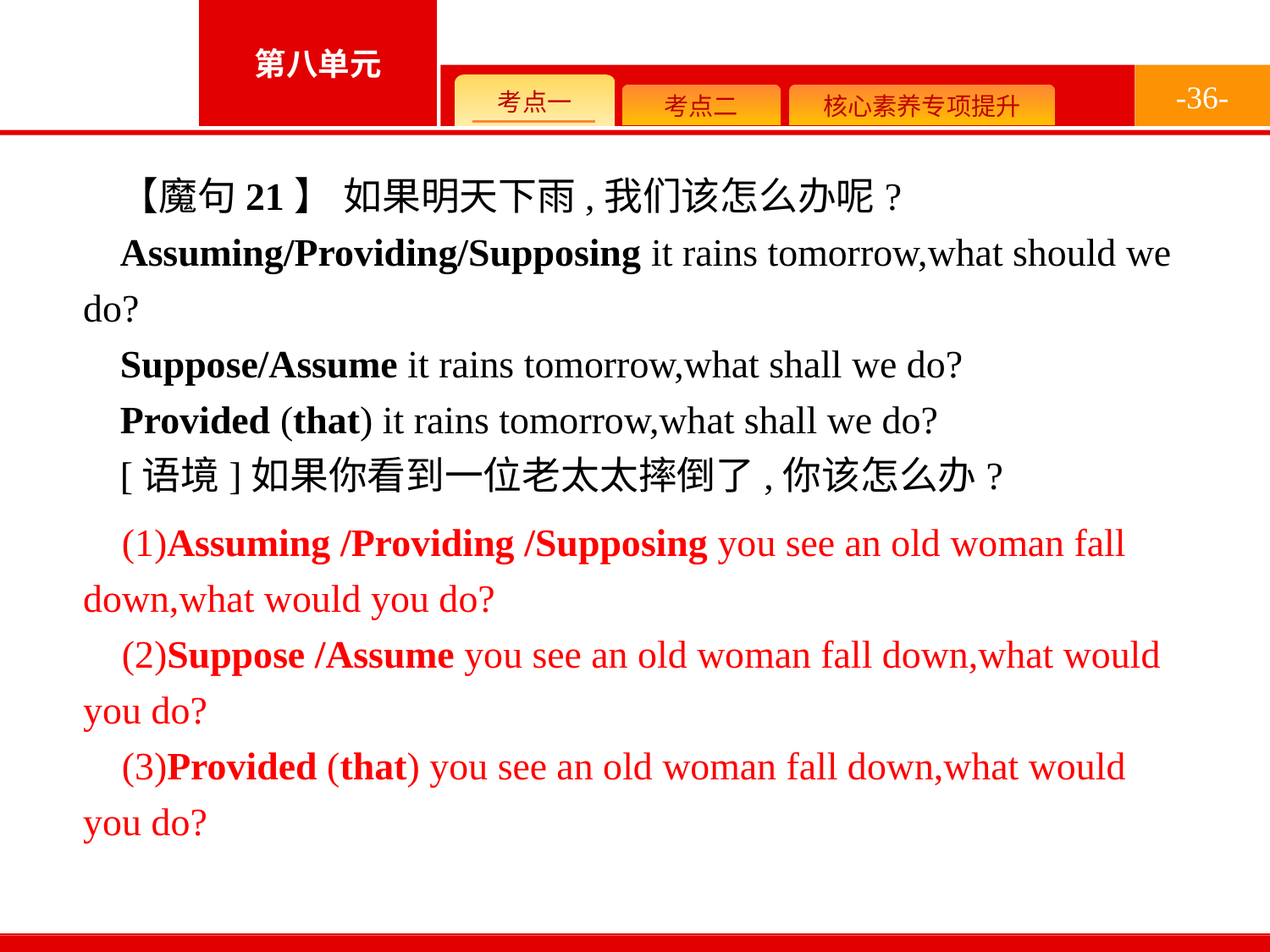

-36-
【魔句21】 如果明天下雨,我们该怎么办呢?
Assuming/Providing/Supposing it rains tomorrow,what should we do?
Suppose/Assume it rains tomorrow,what shall we do?
Provided (that) it rains tomorrow,what shall we do?
[语境]如果你看到一位老太太摔倒了,你该怎么办?
(1)Assuming /Providing /Supposing you see an old woman fall down,what would you do?
(2)Suppose /Assume you see an old woman fall down,what would you do?
(3)Provided (that) you see an old woman fall down,what would you do?